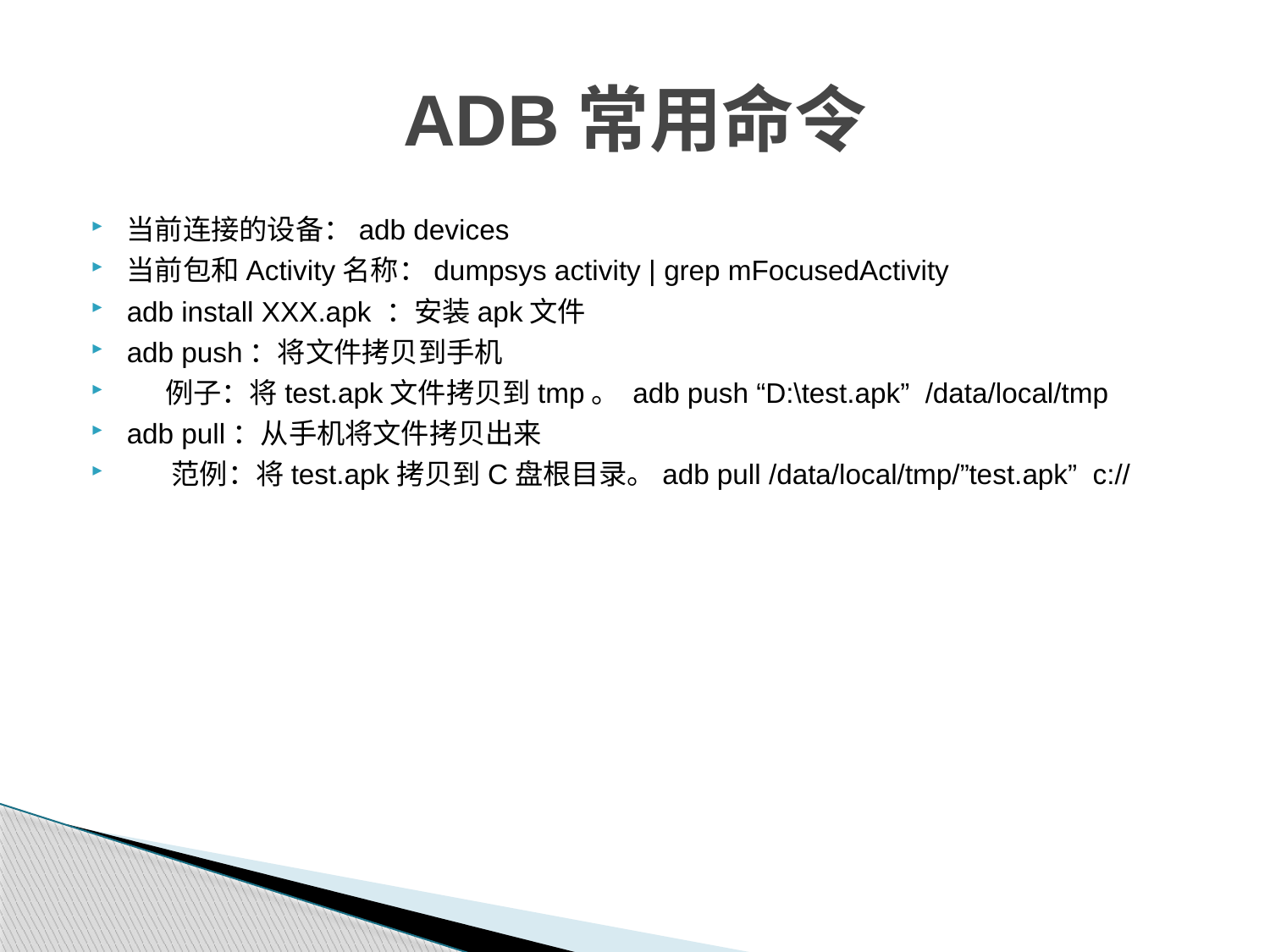

# ADB常用命令
当前连接的设备：adb devices
当前包和Activity名称：dumpsys activity | grep mFocusedActivity
adb install XXX.apk ：安装apk文件
adb push：将文件拷贝到手机
     例子：将test.apk文件拷贝到tmp。 adb push “D:\test.apk”  /data/local/tmp
adb pull：从手机将文件拷贝出来
      范例：将test.apk拷贝到C盘根目录。adb pull /data/local/tmp/”test.apk”  c://